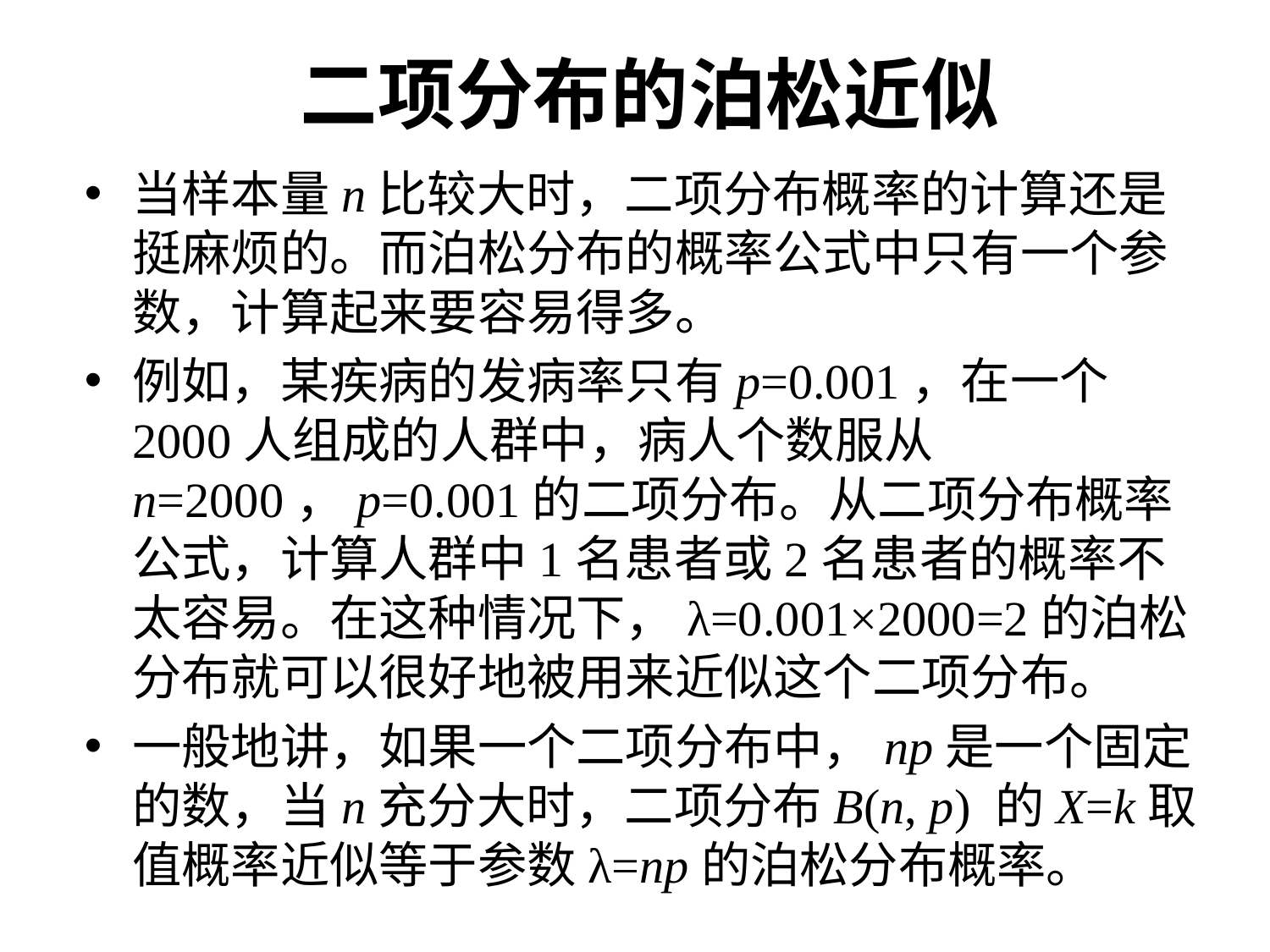

# 二项分布的泊松近似
当样本量n比较大时，二项分布概率的计算还是挺麻烦的。而泊松分布的概率公式中只有一个参数，计算起来要容易得多。
例如，某疾病的发病率只有p=0.001，在一个2000人组成的人群中，病人个数服从n=2000，p=0.001的二项分布。从二项分布概率公式，计算人群中1名患者或2名患者的概率不太容易。在这种情况下，λ=0.001×2000=2的泊松分布就可以很好地被用来近似这个二项分布。
一般地讲，如果一个二项分布中，np是一个固定的数，当n充分大时，二项分布B(n, p) 的X=k取值概率近似等于参数λ=np的泊松分布概率。